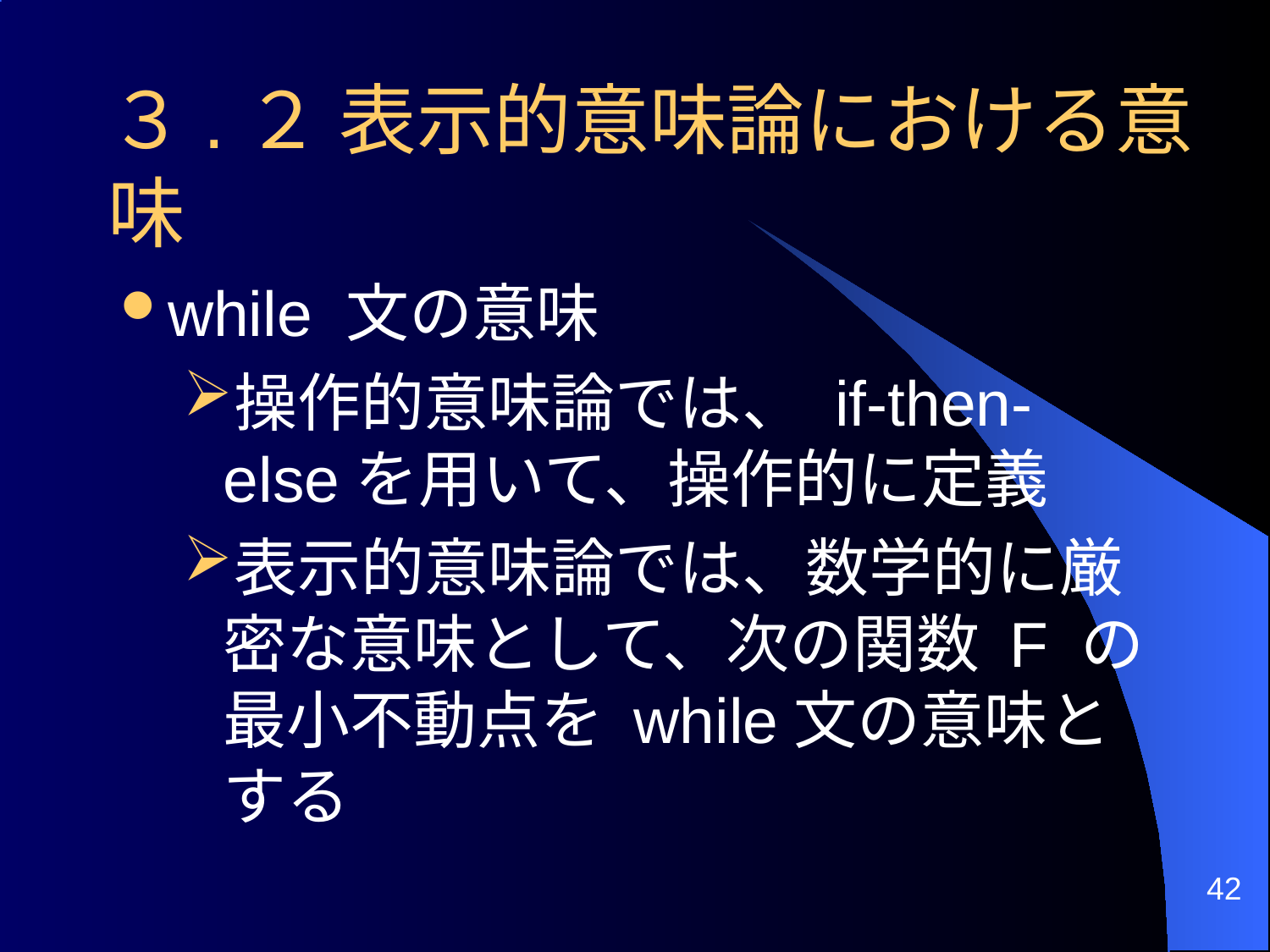

# ３.２ 表示的意味論における意味
while 文の意味
操作的意味論では、 if-then-elseを用いて、操作的に定義
表示的意味論では、数学的に厳密な意味として、次の関数 F の最小不動点を while文の意味とする
42